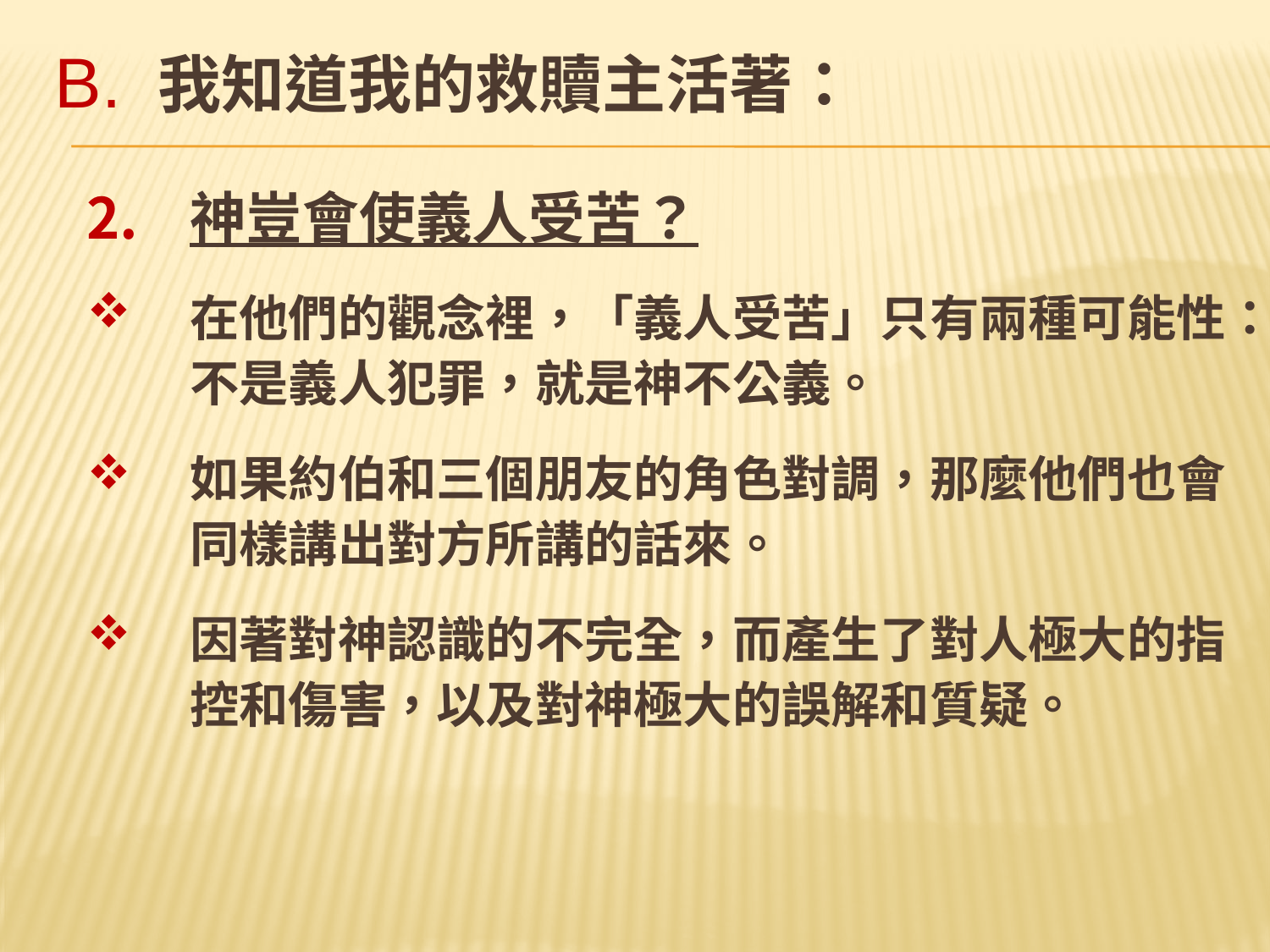

# B. 我知道我的救贖主活著：
神豈會使義人受苦？
在他們的觀念裡，「義人受苦」只有兩種可能性：不是義人犯罪，就是神不公義。
如果約伯和三個朋友的角色對調，那麼他們也會同樣講出對方所講的話來。
因著對神認識的不完全，而產生了對人極大的指控和傷害，以及對神極大的誤解和質疑。